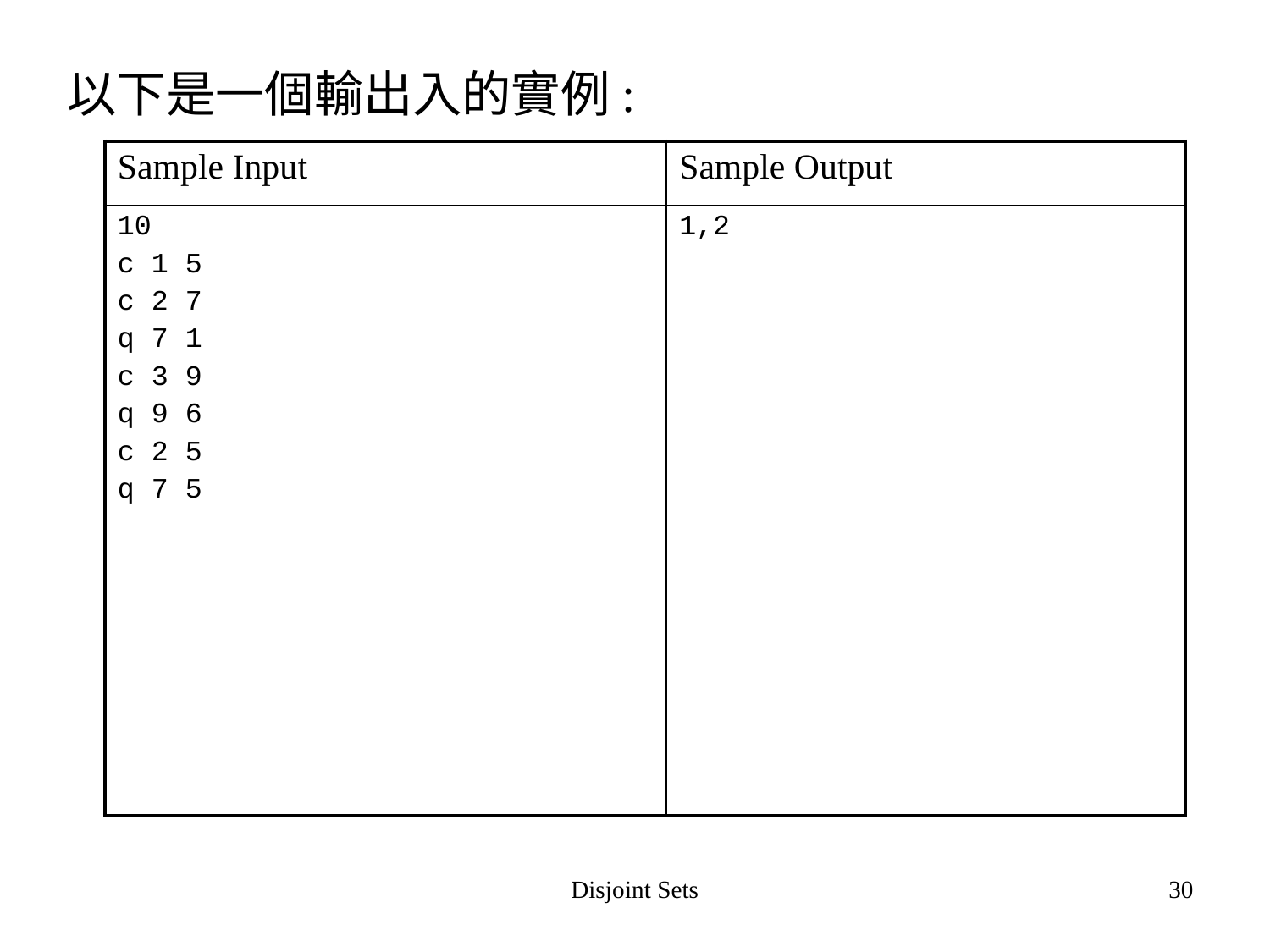

以下是一個輸出入的實例:
| Sample Input | Sample Output |
| --- | --- |
| 10 c 1 5 c 2 7 q 7 1 c 3 9 q 9 6 c 2 5 q 7 5 | 1,2 |
Disjoint Sets
30